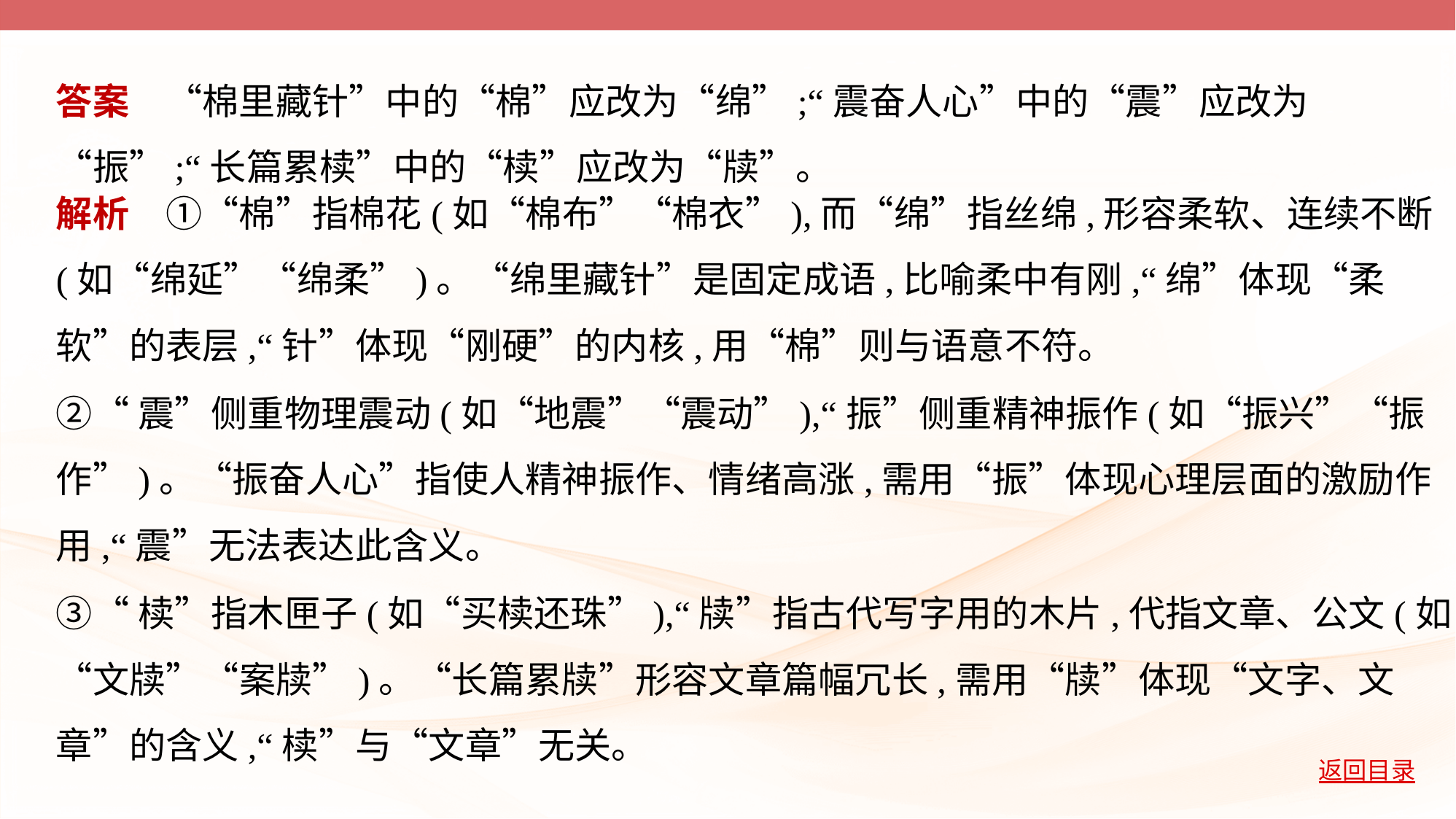

答案　“棉里藏针”中的“棉”应改为“绵”;“震奋人心”中的“震”应改为
“振”;“长篇累椟”中的“椟”应改为“牍”。

解析　①“棉”指棉花(如“棉布”“棉衣”),而“绵”指丝绵,形容柔软、连续不断
(如“绵延”“绵柔”)。“绵里藏针”是固定成语,比喻柔中有刚,“绵”体现“柔
软”的表层,“针”体现“刚硬”的内核,用“棉”则与语意不符。
②“震”侧重物理震动(如“地震”“震动”),“振”侧重精神振作(如“振兴”“振
作”)。“振奋人心”指使人精神振作、情绪高涨,需用“振”体现心理层面的激励作
用,“震”无法表达此含义。
③“椟”指木匣子(如“买椟还珠”),“牍”指古代写字用的木片,代指文章、公文(如
“文牍”“案牍”)。“长篇累牍”形容文章篇幅冗长,需用“牍”体现“文字、文
章”的含义,“椟”与“文章”无关。